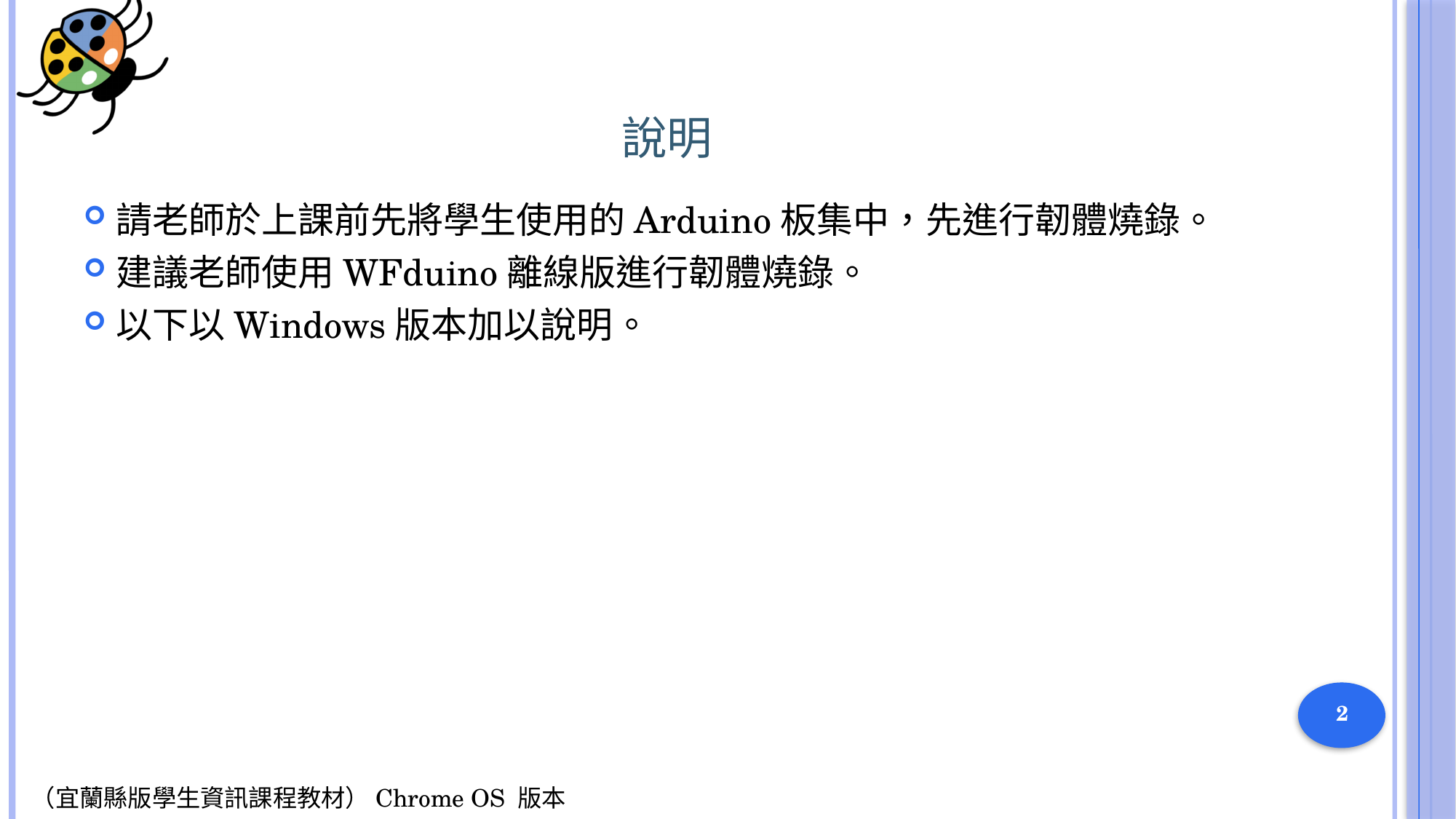

# 說明
請老師於上課前先將學生使用的Arduino板集中，先進行韌體燒錄。
建議老師使用WFduino離線版進行韌體燒錄。
以下以Windows版本加以說明。
2